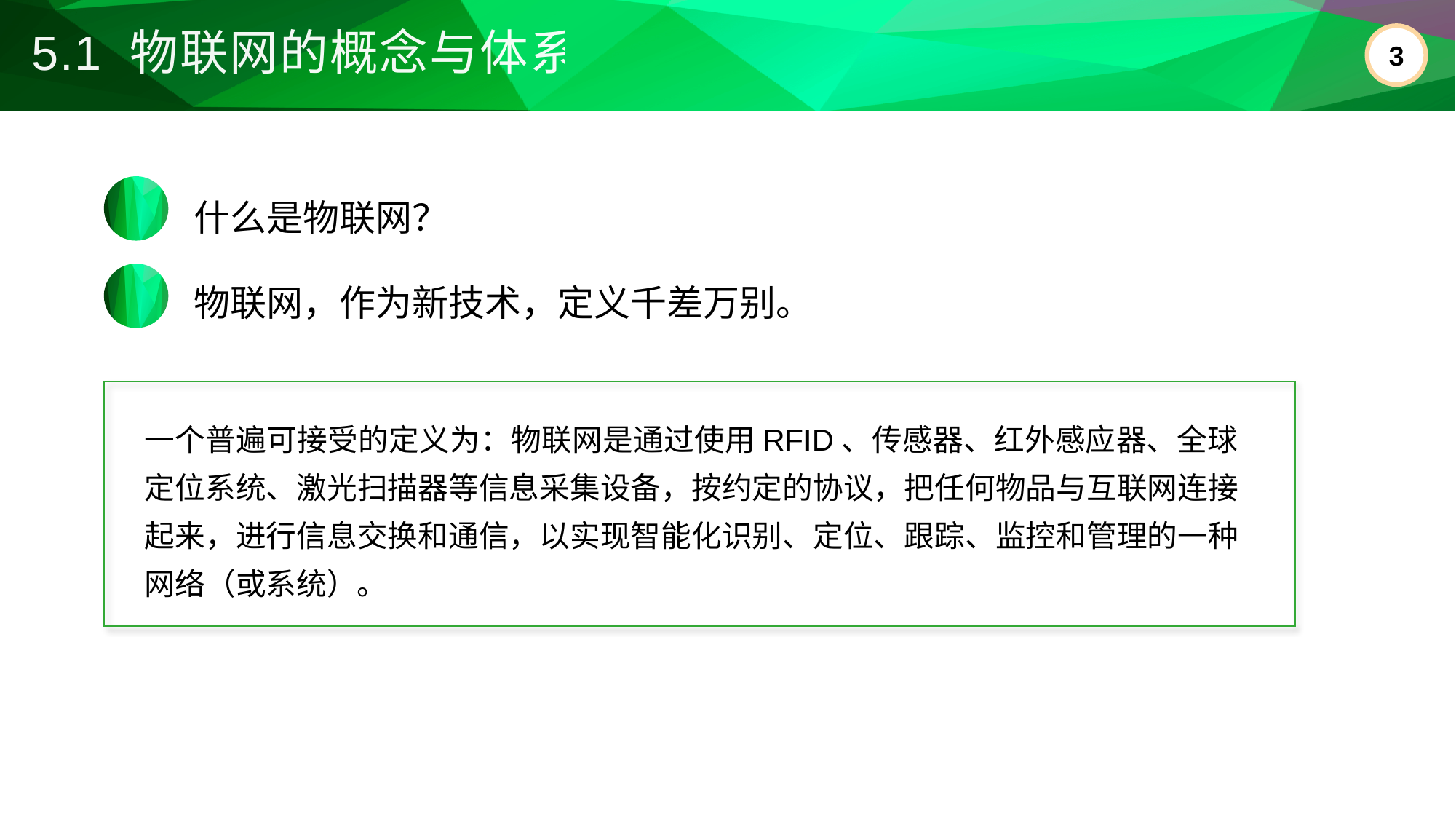

5.1 物联网的概念与体系
什么是物联网？
物联网，作为新技术，定义千差万别。

一个普遍可接受的定义为：物联网是通过使用RFID、传感器、红外感应器、全球定位系统、激光扫描器等信息采集设备，按约定的协议，把任何物品与互联网连接起来，进行信息交换和通信，以实现智能化识别、定位、跟踪、监控和管理的一种网络（或系统）。